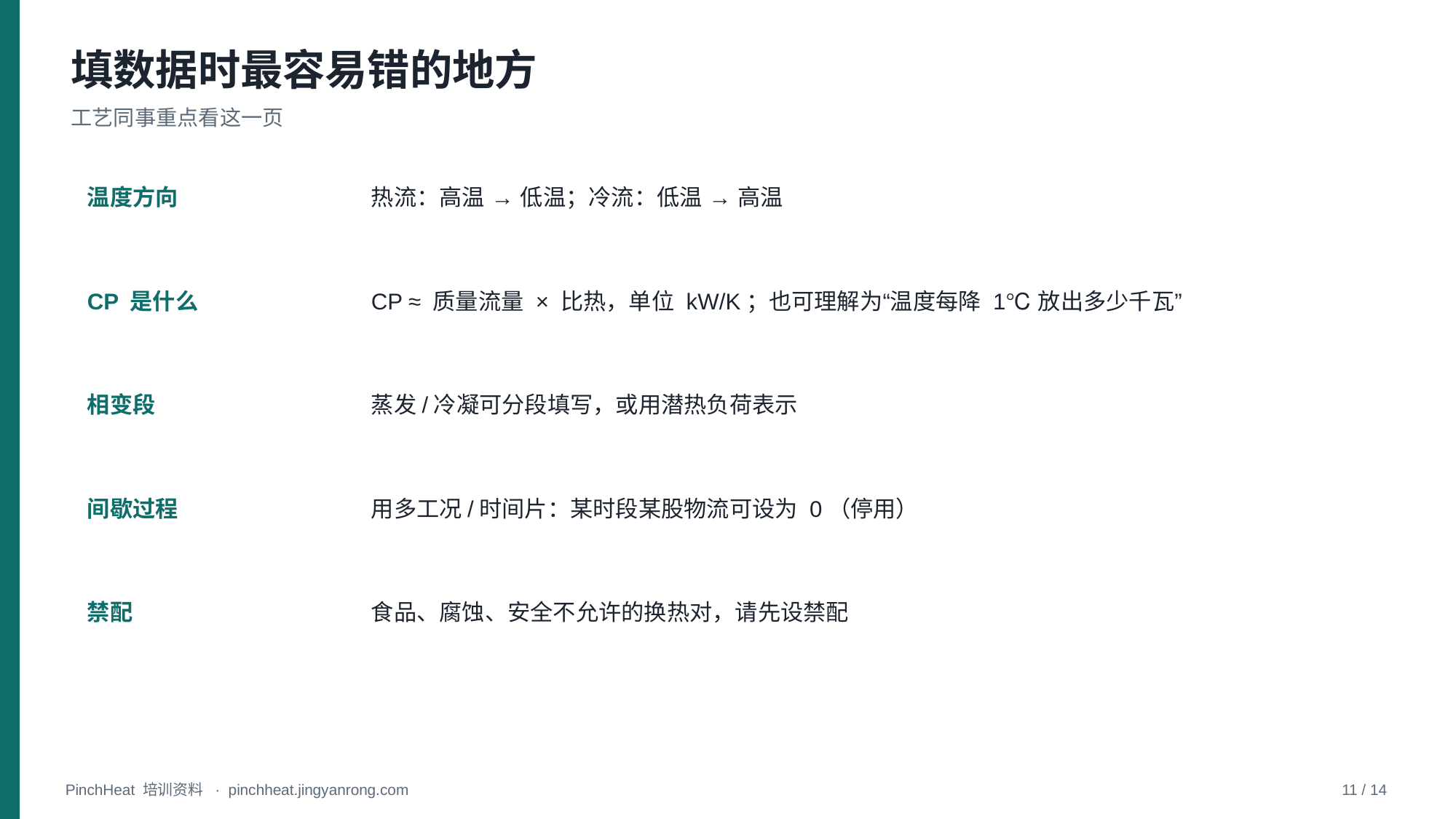

填数据时最容易错的地方
工艺同事重点看这一页
温度方向
热流：高温 → 低温；冷流：低温 → 高温
CP 是什么
CP ≈ 质量流量 × 比热，单位 kW/K；也可理解为“温度每降 1℃放出多少千瓦”
相变段
蒸发/冷凝可分段填写，或用潜热负荷表示
间歇过程
用多工况/时间片：某时段某股物流可设为 0（停用）
禁配
食品、腐蚀、安全不允许的换热对，请先设禁配
PinchHeat 培训资料  ·  pinchheat.jingyanrong.com
11 / 14